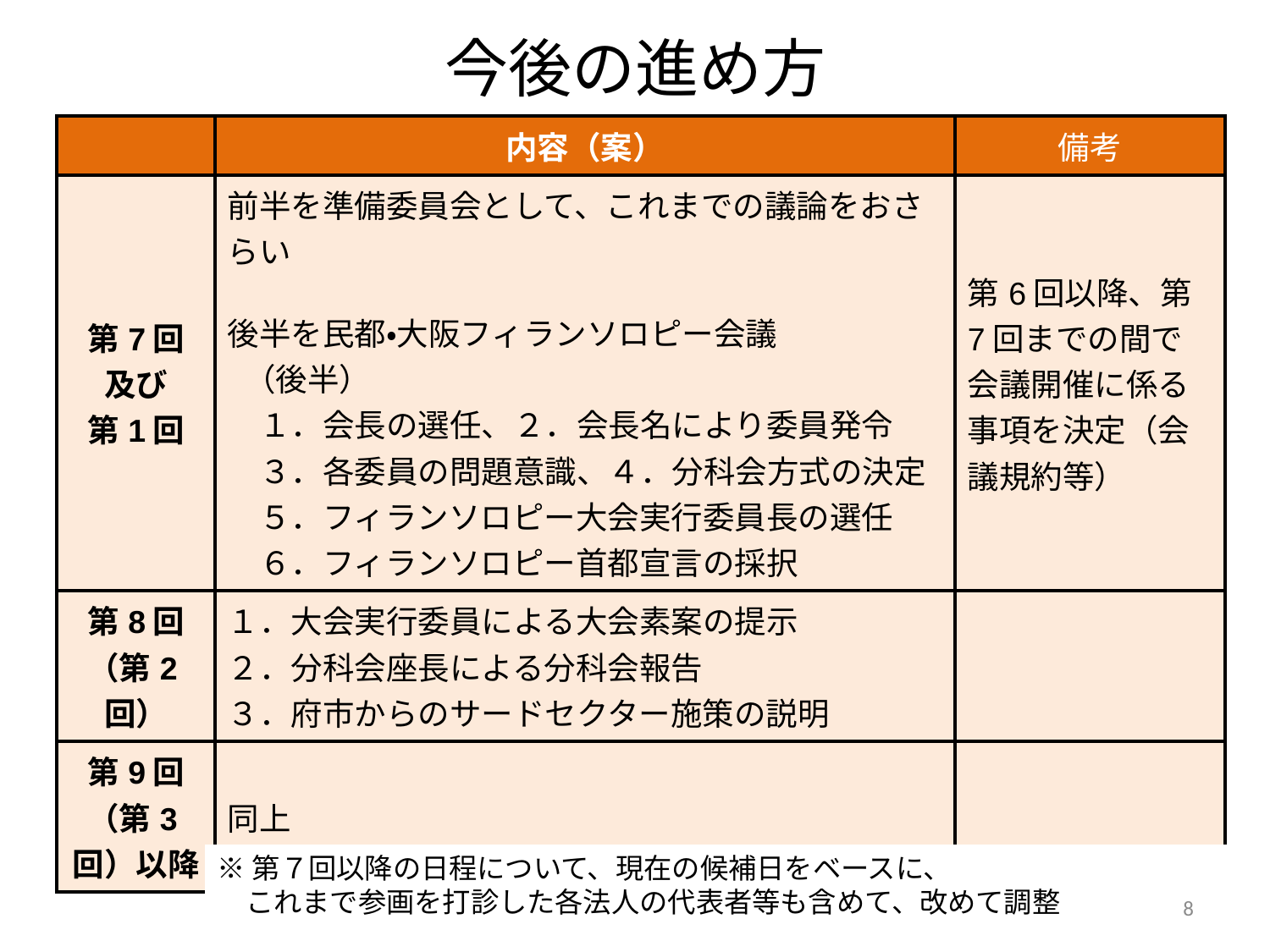

# 今後の進め方
|  | 内容（案） | 備考 |
| --- | --- | --- |
| 第7回 及び 第1回 | 前半を準備委員会として、これまでの議論をおさらい 後半を民都・大阪フィランソロピー会議 （後半） 　１．会長の選任、２．会長名により委員発令 　３．各委員の問題意識、４．分科会方式の決定 　５．フィランソロピー大会実行委員長の選任 　６．フィランソロピー首都宣言の採択 | 第6回以降、第7回までの間で会議開催に係る事項を決定（会議規約等） |
| 第8回 （第2回） | １．大会実行委員による大会素案の提示 ２．分科会座長による分科会報告 ３．府市からのサードセクター施策の説明 |  |
| 第9回 （第3回）以降 | 同上 |  |
※第７回以降の日程について、現在の候補日をベースに、
　これまで参画を打診した各法人の代表者等も含めて、改めて調整
8